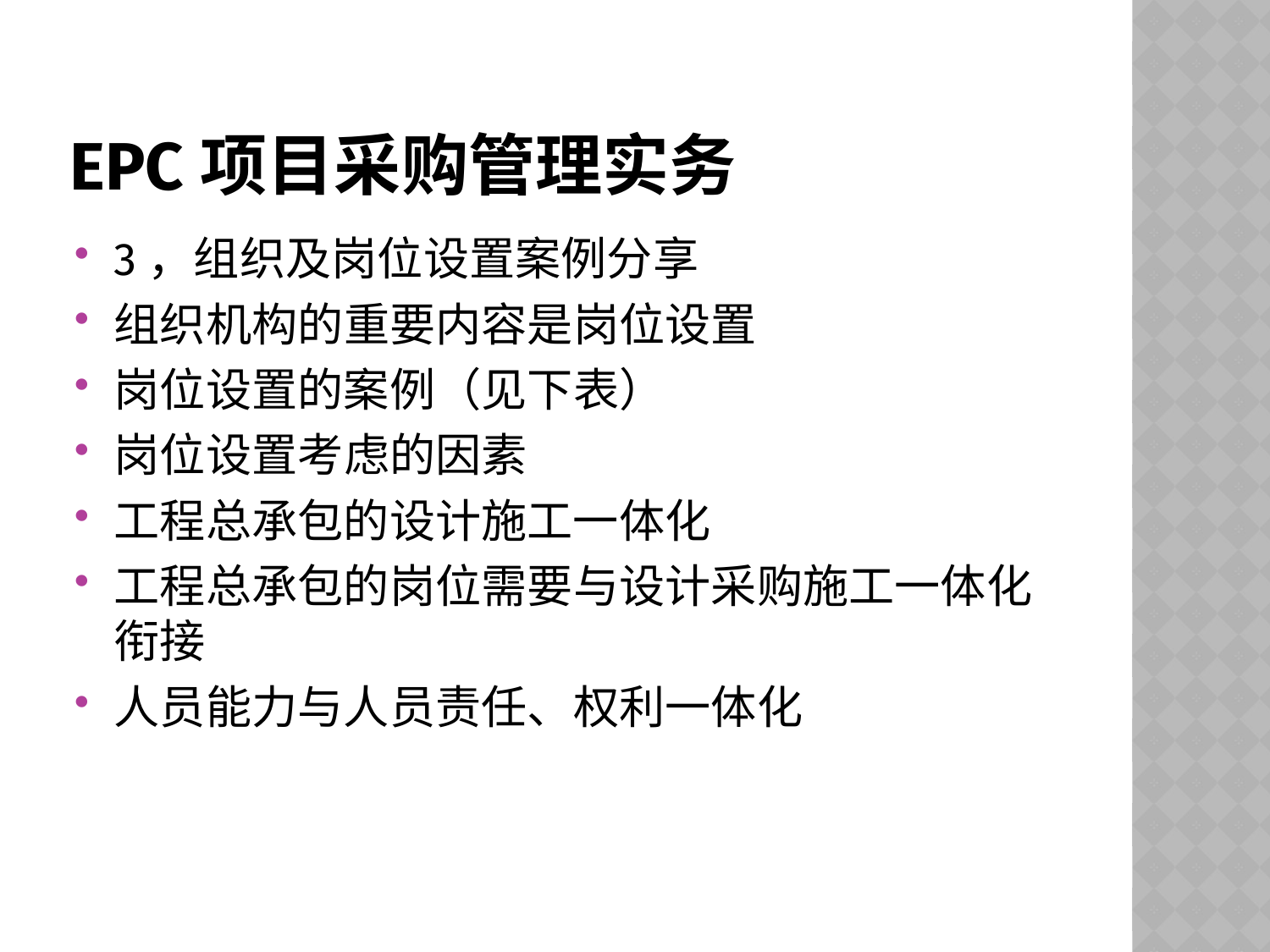

# EPC项目采购管理实务
3，组织及岗位设置案例分享
组织机构的重要内容是岗位设置
岗位设置的案例（见下表）
岗位设置考虑的因素
工程总承包的设计施工一体化
工程总承包的岗位需要与设计采购施工一体化衔接
人员能力与人员责任、权利一体化